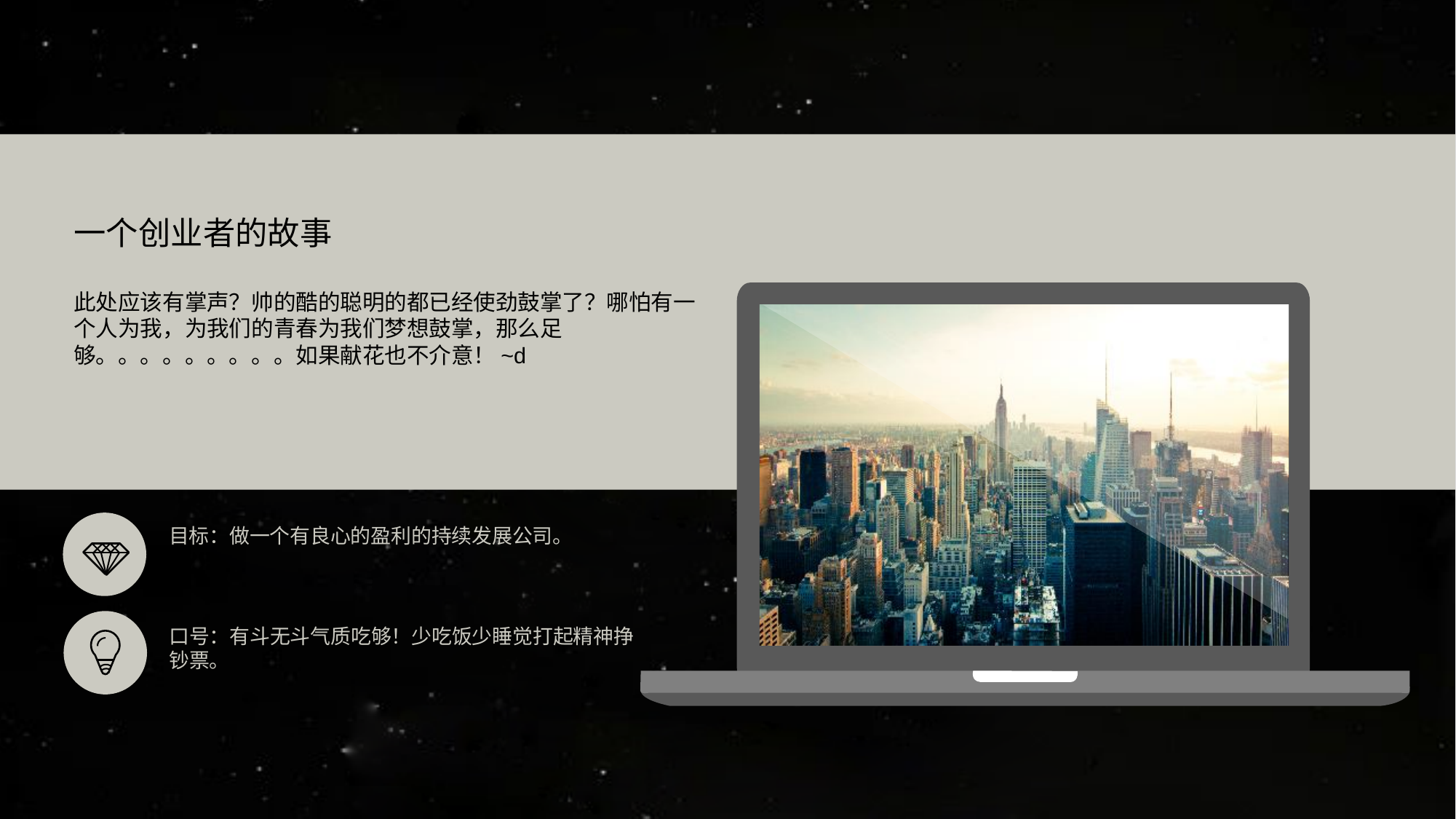

一个创业者的故事
此处应该有掌声？帅的酷的聪明的都已经使劲鼓掌了？哪怕有一个人为我，为我们的青春为我们梦想鼓掌，那么足够。。。。。。。。。如果献花也不介意！~d

目标：做一个有良心的盈利的持续发展公司。

口号：有斗无斗气质吃够！少吃饭少睡觉打起精神挣钞票。